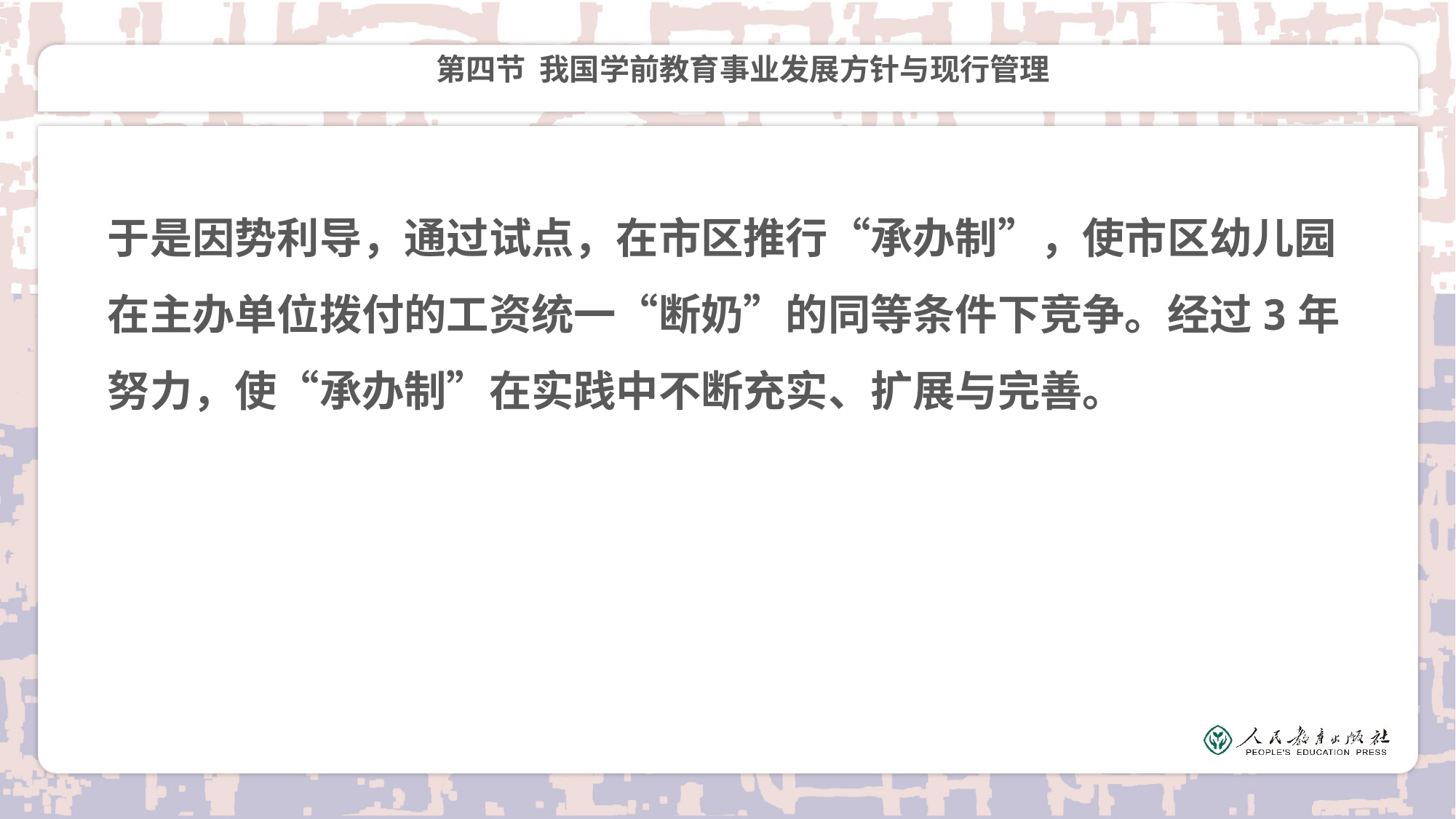

# 第四节  我国学前教育事业发展方针与现行管理
于是因势利导，通过试点，在市区推行“承办制”，使市区幼儿园在主办单位拨付的工资统一“断奶”的同等条件下竞争。经过3年努力，使“承办制”在实践中不断充实、扩展与完善。